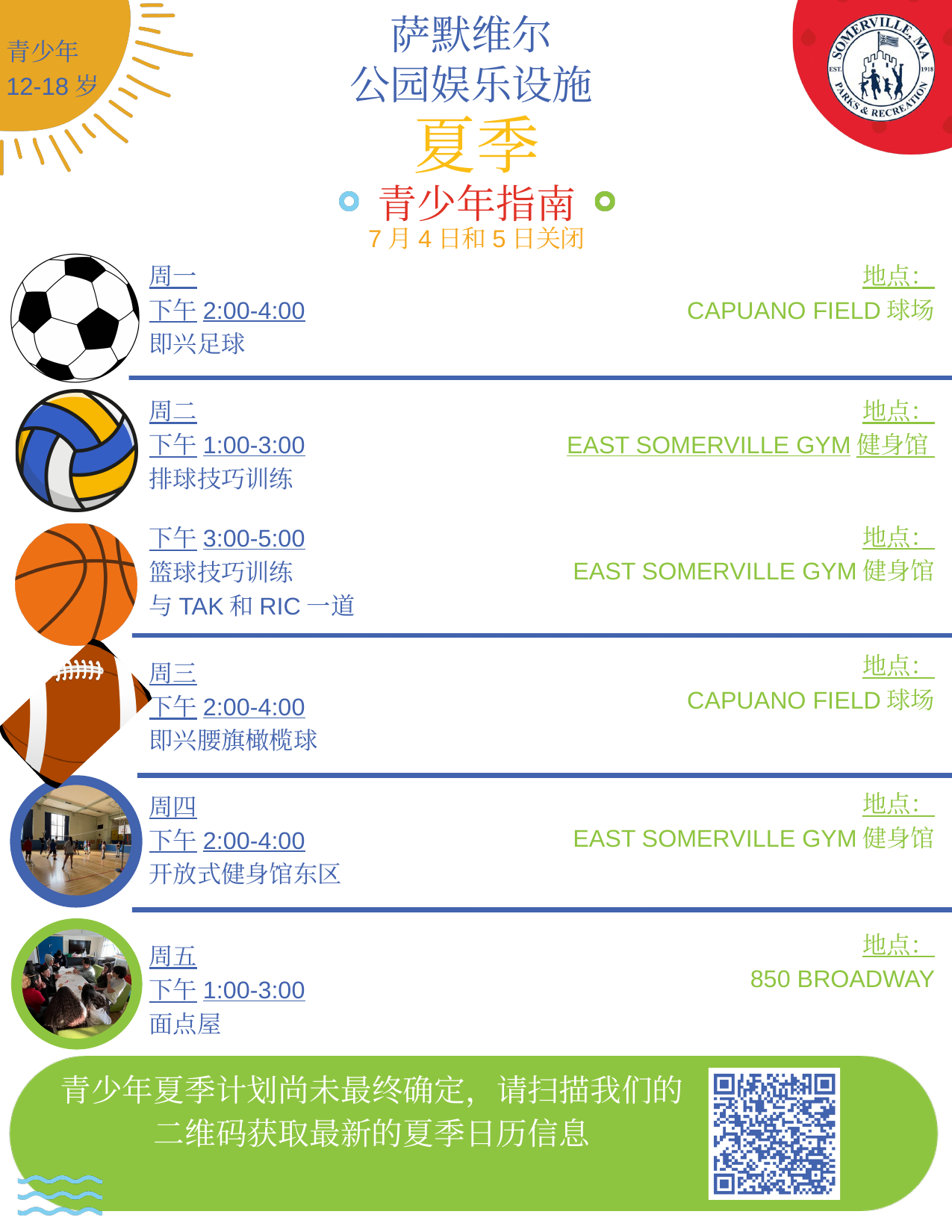

萨默维尔
公园娱乐设施

青少年
12-18岁
夏季
青少年指南

7月4日和5日关闭

周一
下午2:00-4:00
即兴足球

周二
下午1:00-3:00
排球技巧训练

下午3:00-5:00
篮球技巧训练
与TAK和RIC一道

周三
下午2:00-4:00
即兴腰旗橄榄球

周四
下午2:00-4:00
开放式健身馆东区

周五
下午1:00-3:00
面点屋

地点：
CAPUANO FIELD球场

地点：
EAST SOMERVILLE GYM健身馆

地点：
EAST SOMERVILLE GYM健身馆

地点：
CAPUANO FIELD球场

地点：
EAST SOMERVILLE GYM健身馆

地点：
850 BROADWAY

青少年夏季计划尚未最终确定，请扫描我们的二维码获取最新的夏季日历信息